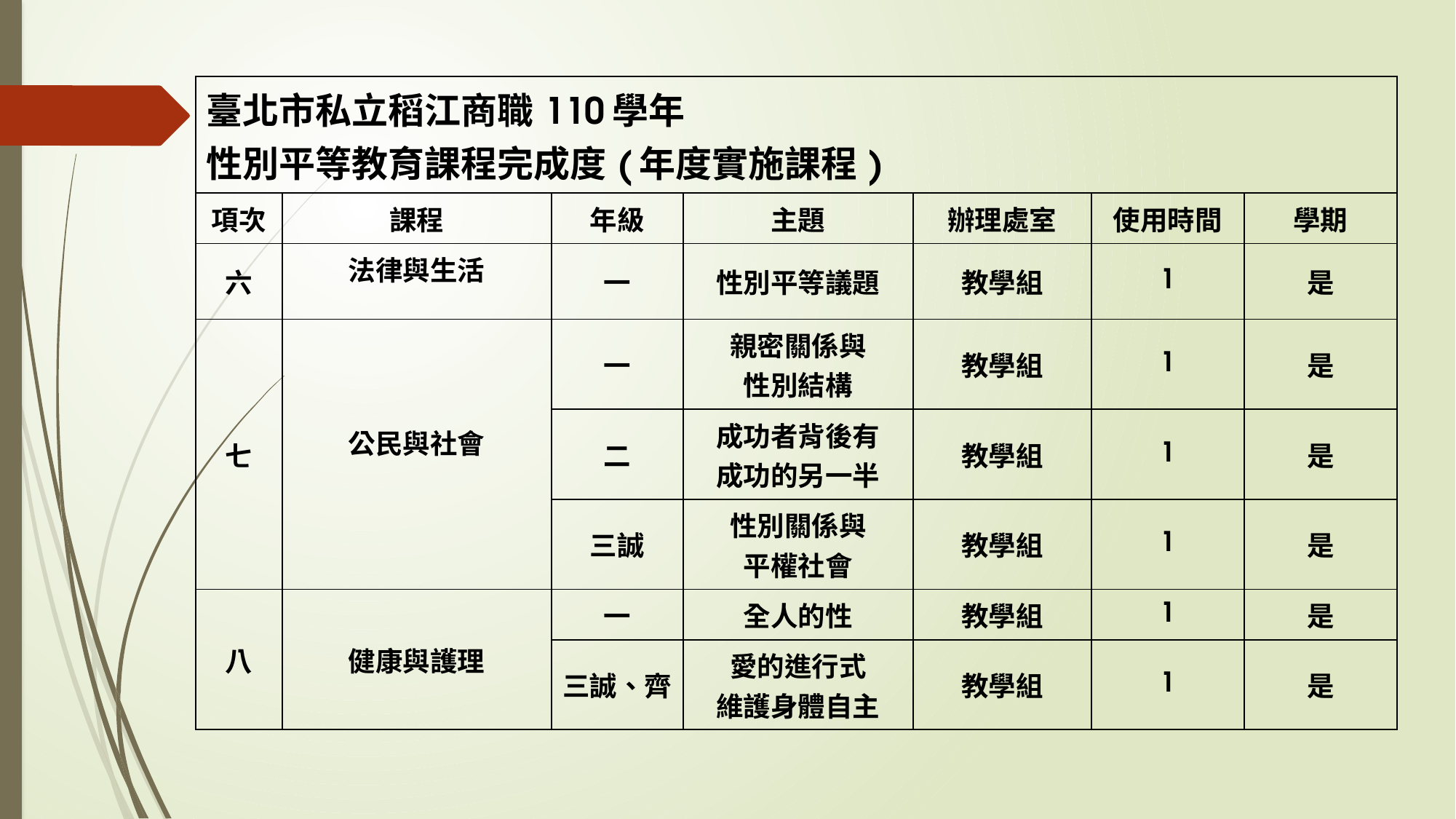

| 臺北市私立稻江商職110學年 性別平等教育課程完成度(年度實施課程) |  |  |  |  |  |  |
| --- | --- | --- | --- | --- | --- | --- |
| 項次 | 課程 | 年級 | 主題 | 辦理處室 | 使用時間 | 學期 |
| 六 | 法律與生活 | 一 | 性別平等議題 | 教學組 | 1 | 是 |
| 七 | 公民與社會 | 一 | 親密關係與 性別結構 | 教學組 | 1 | 是 |
|  |  | 二 | 成功者背後有 成功的另一半 | 教學組 | 1 | 是 |
|  |  | 三誠 | 性別關係與 平權社會 | 教學組 | 1 | 是 |
| 八 | 健康與護理 | 一 | 全人的性 | 教學組 | 1 | 是 |
|  |  | 三誠、齊 | 愛的進行式 維護身體自主 | 教學組 | 1 | 是 |